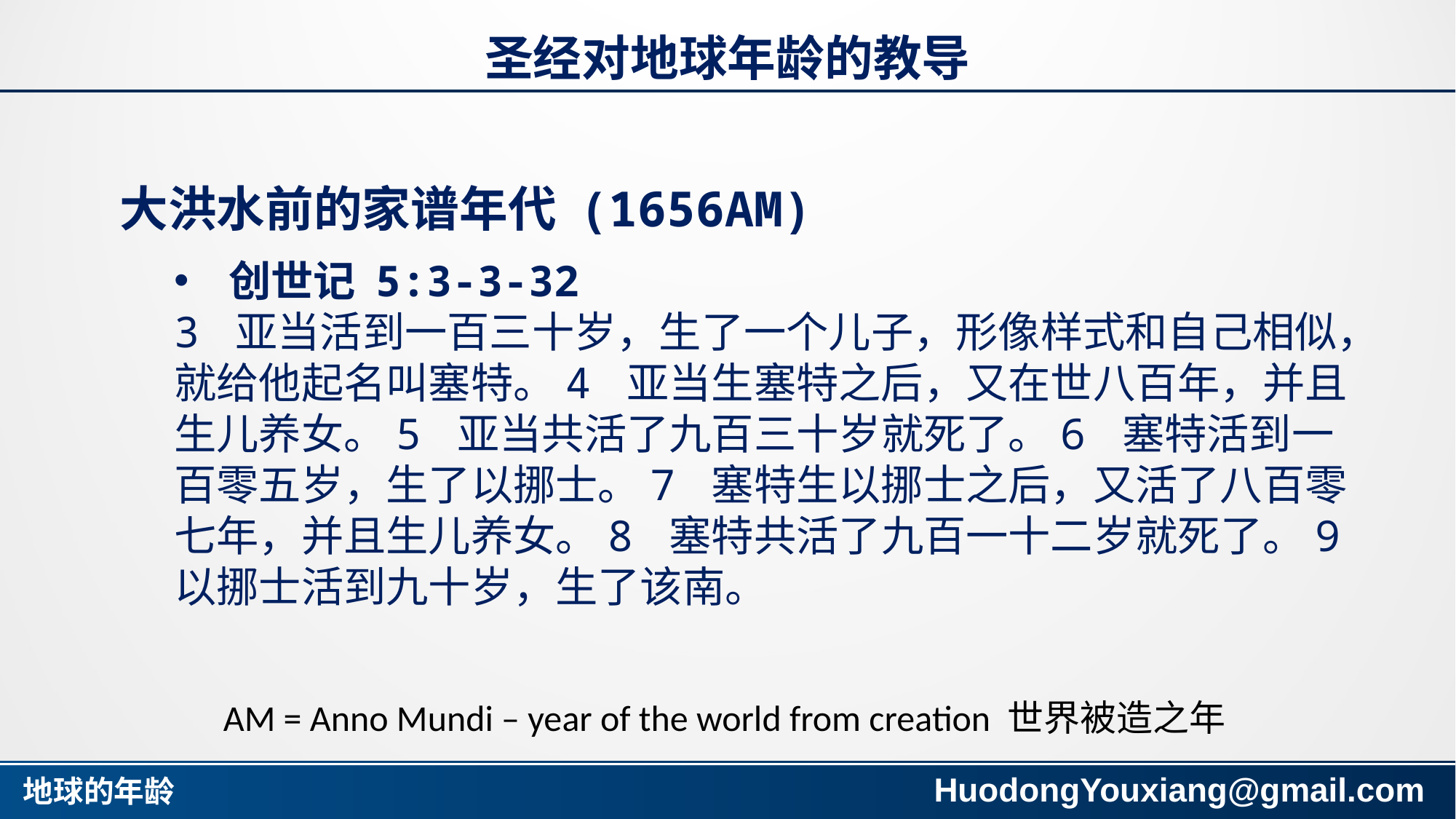

# 圣经对地球年龄的教导
大洪水前的家谱年代 (1656AM)
创世记 5:3-3-32
3 亚当活到一百三十岁，生了一个儿子，形像样式和自己相似，就给他起名叫塞特。4 亚当生塞特之后，又在世八百年，并且生儿养女。5 亚当共活了九百三十岁就死了。6 塞特活到一百零五岁，生了以挪士。7 塞特生以挪士之后，又活了八百零七年，并且生儿养女。8 塞特共活了九百一十二岁就死了。9 以挪士活到九十岁，生了该南。
AM = Anno Mundi – year of the world from creation 世界被造之年